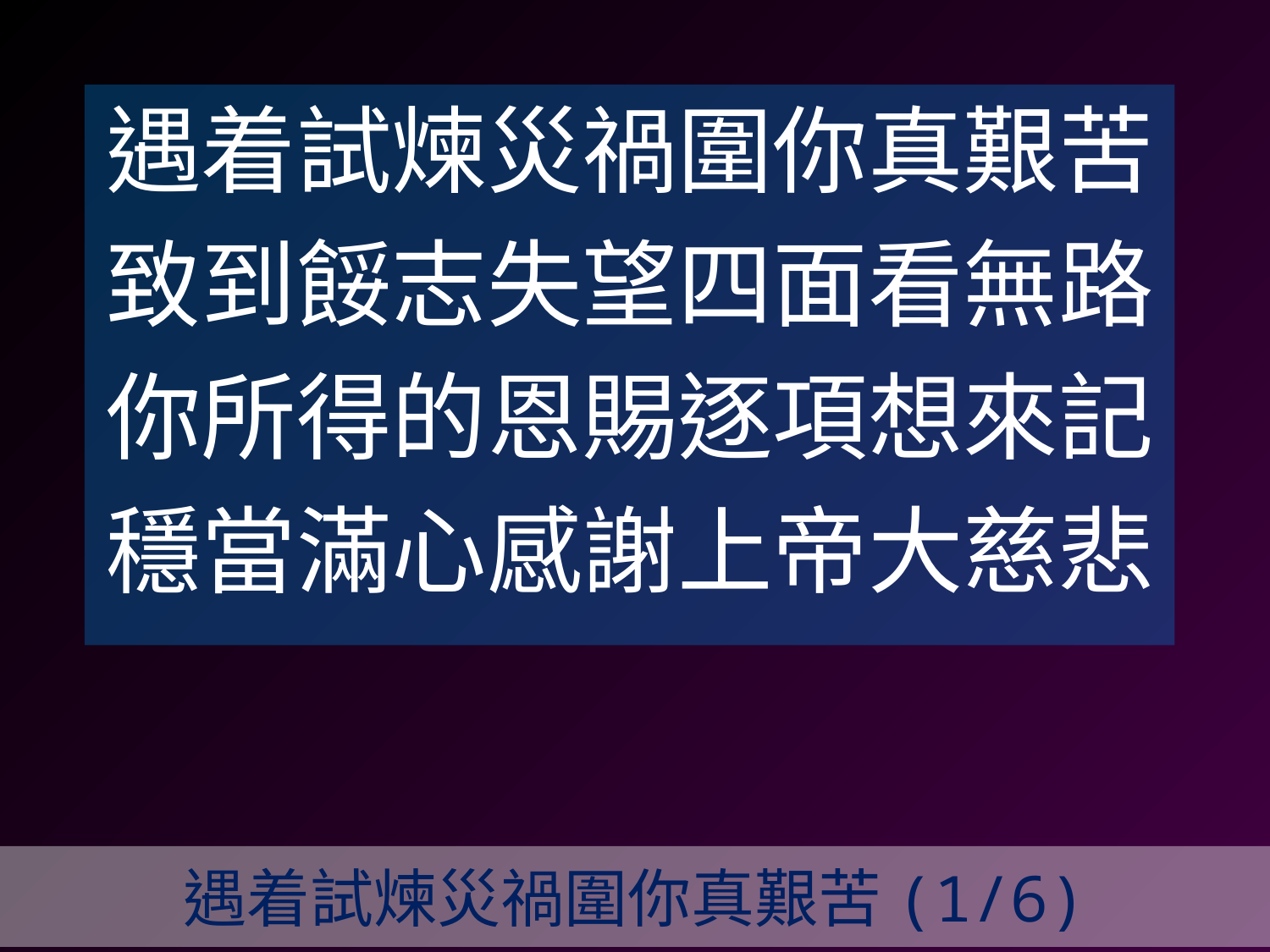

遇着試煉災禍圍你真艱苦
致到餒志失望四面看無路
你所得的恩賜逐項想來記
穩當滿心感謝上帝大慈悲
# 遇着試煉災禍圍你真艱苦(1/6)